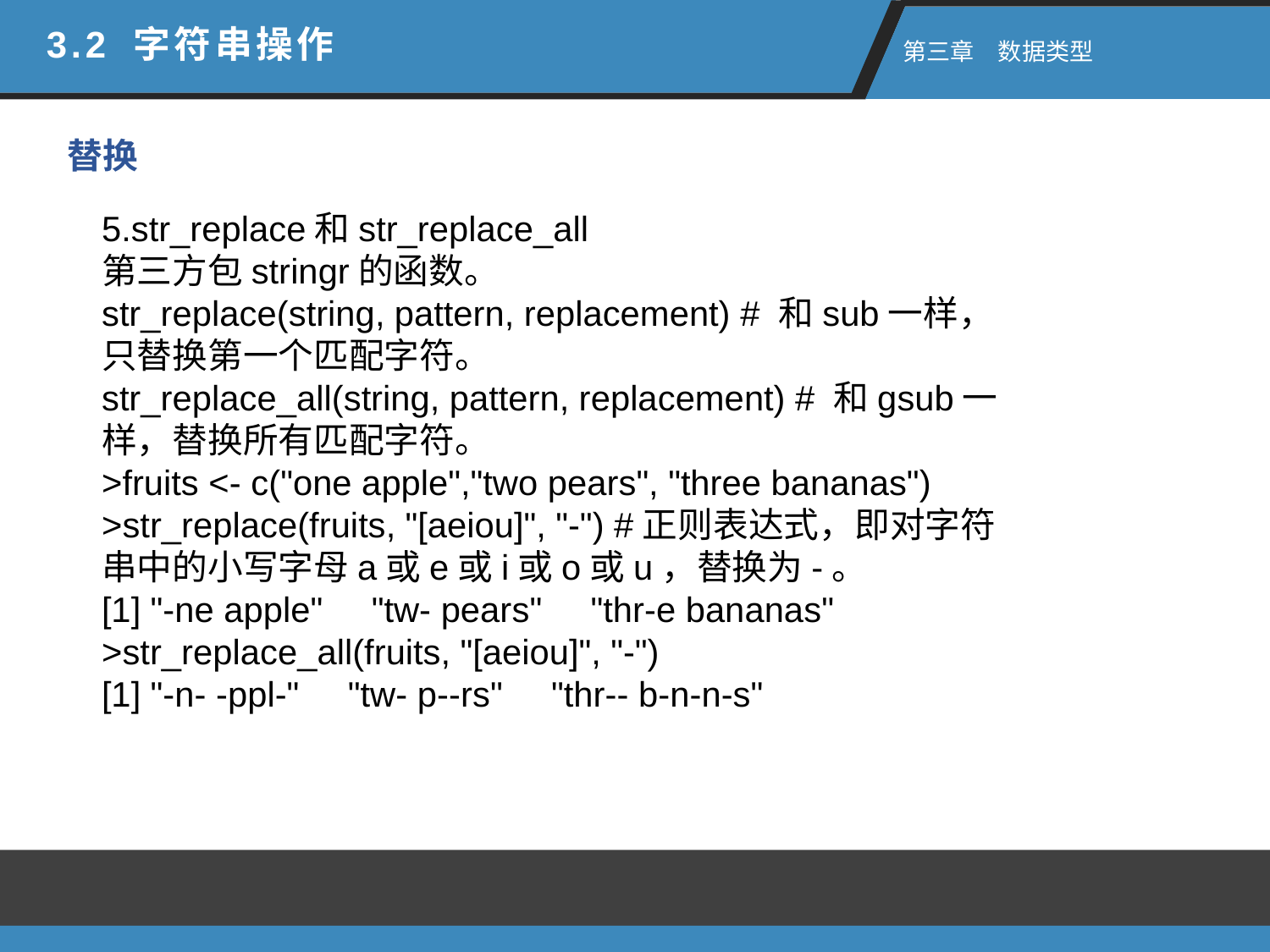

3.2 字符串操作
  第三章　数据类型
替换
5.str_replace和str_replace_all
第三方包stringr的函数。
str_replace(string, pattern, replacement) # 和sub一样，只替换第一个匹配字符。
str_replace_all(string, pattern, replacement) # 和gsub一样，替换所有匹配字符。
>fruits <- c("one apple","two pears", "three bananas")
>str_replace(fruits, "[aeiou]", "-") #正则表达式，即对字符串中的小写字母a或e或i或o或u，替换为-。
[1] "-ne apple"     "tw- pears"     "thr-e bananas"
>str_replace_all(fruits, "[aeiou]", "-")
[1] "-n- -ppl-"     "tw- p--rs"     "thr-- b-n-n-s"